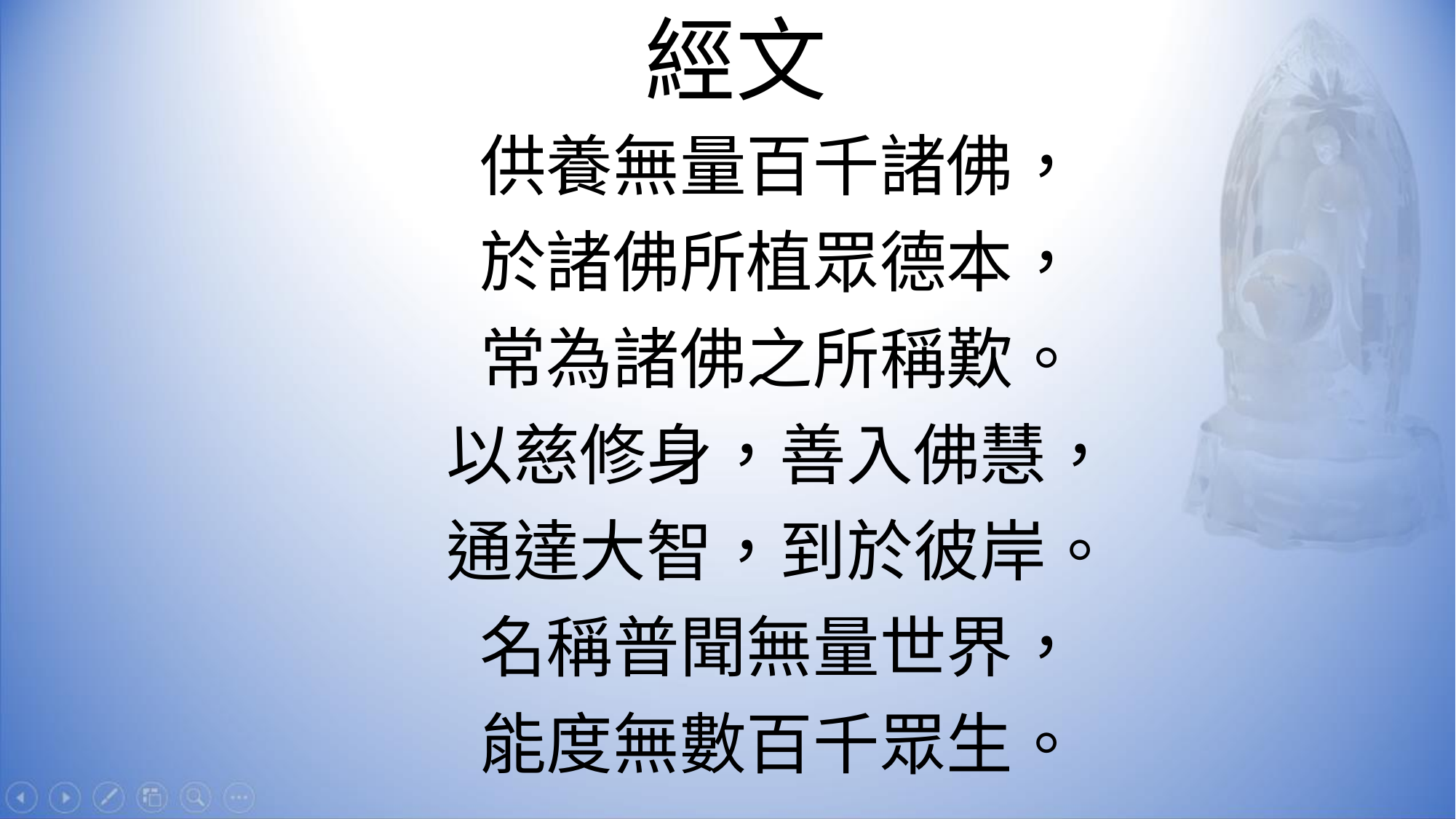

# 經文
供養無量百千諸佛，
於諸佛所植眾德本，
常為諸佛之所稱歎。
以慈修身，善入佛慧，
通達大智，到於彼岸。
名稱普聞無量世界，
能度無數百千眾生。